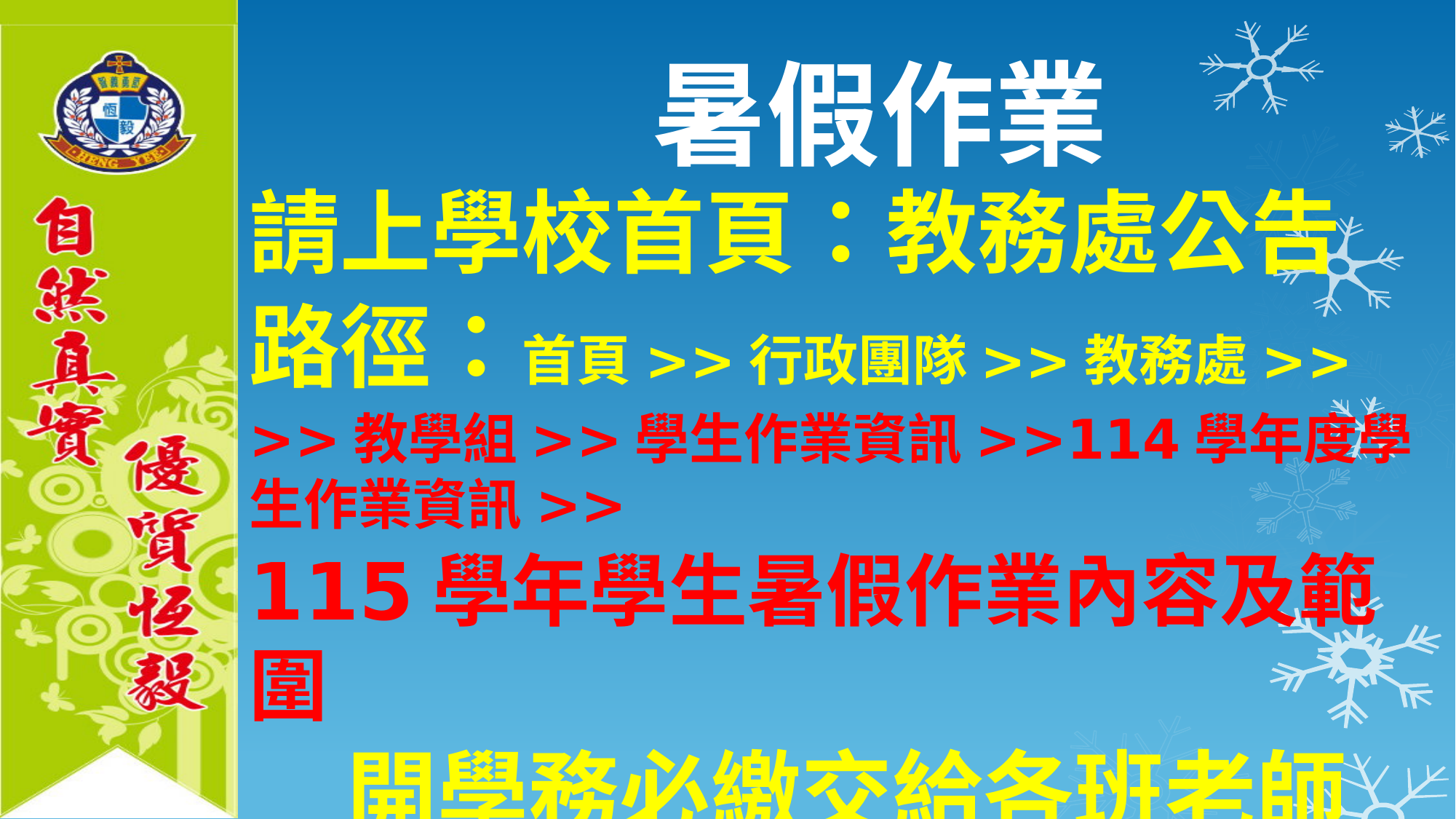

暑假作業
請上學校首頁：教務處公告
路徑：首頁>>行政團隊>>教務處>>
>>教學組>>學生作業資訊>>114學年度學生作業資訊>>
115學年學生暑假作業內容及範圍
開學務必繳交給各班老師